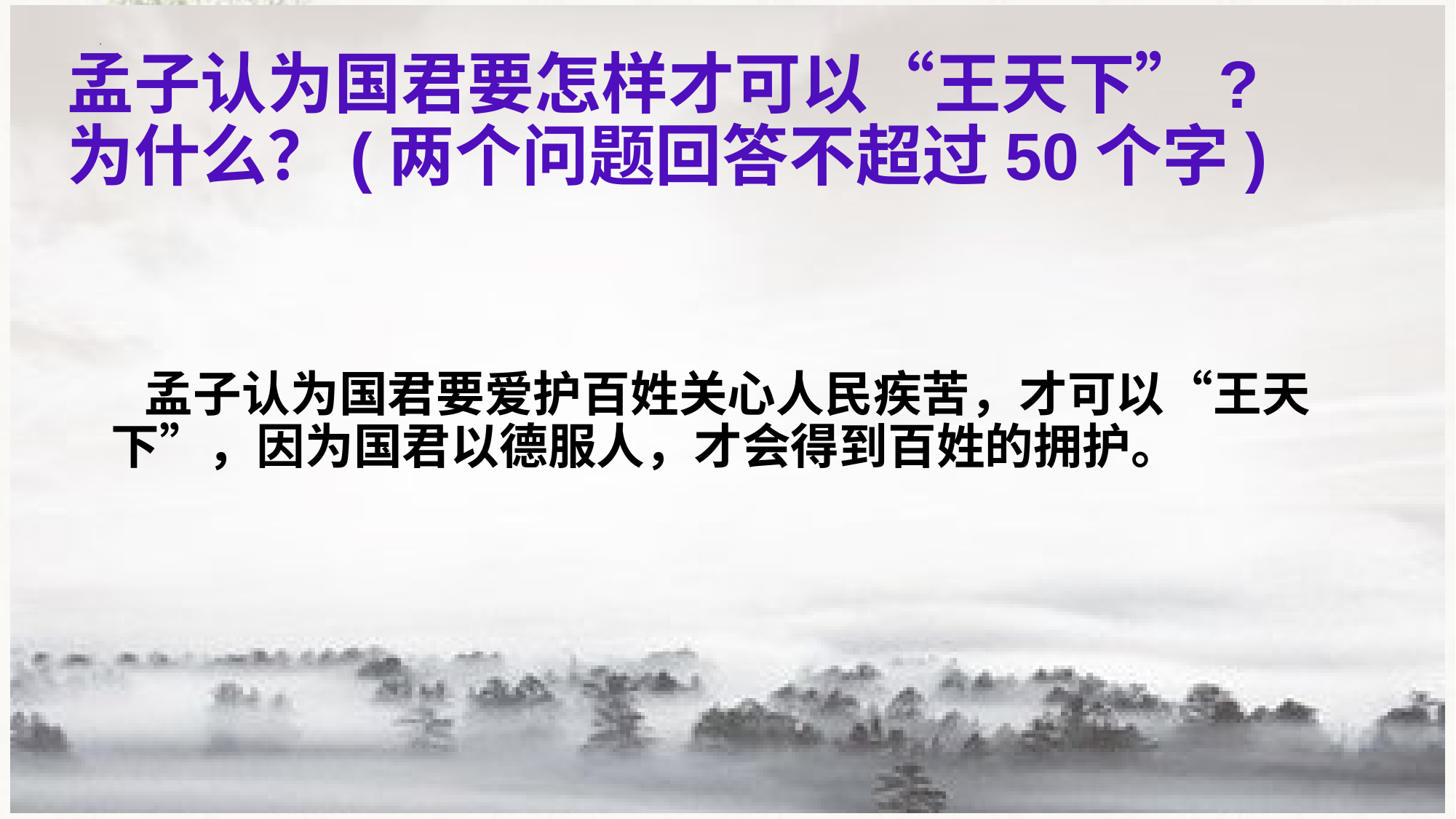

# 孟子认为国君要怎样才可以“王天下”? 为什么？(两个问题回答不超过50个字)
  孟子认为国君要爱护百姓关心人民疾苦，才可以“王天下”，因为国君以德服人，才会得到百姓的拥护。